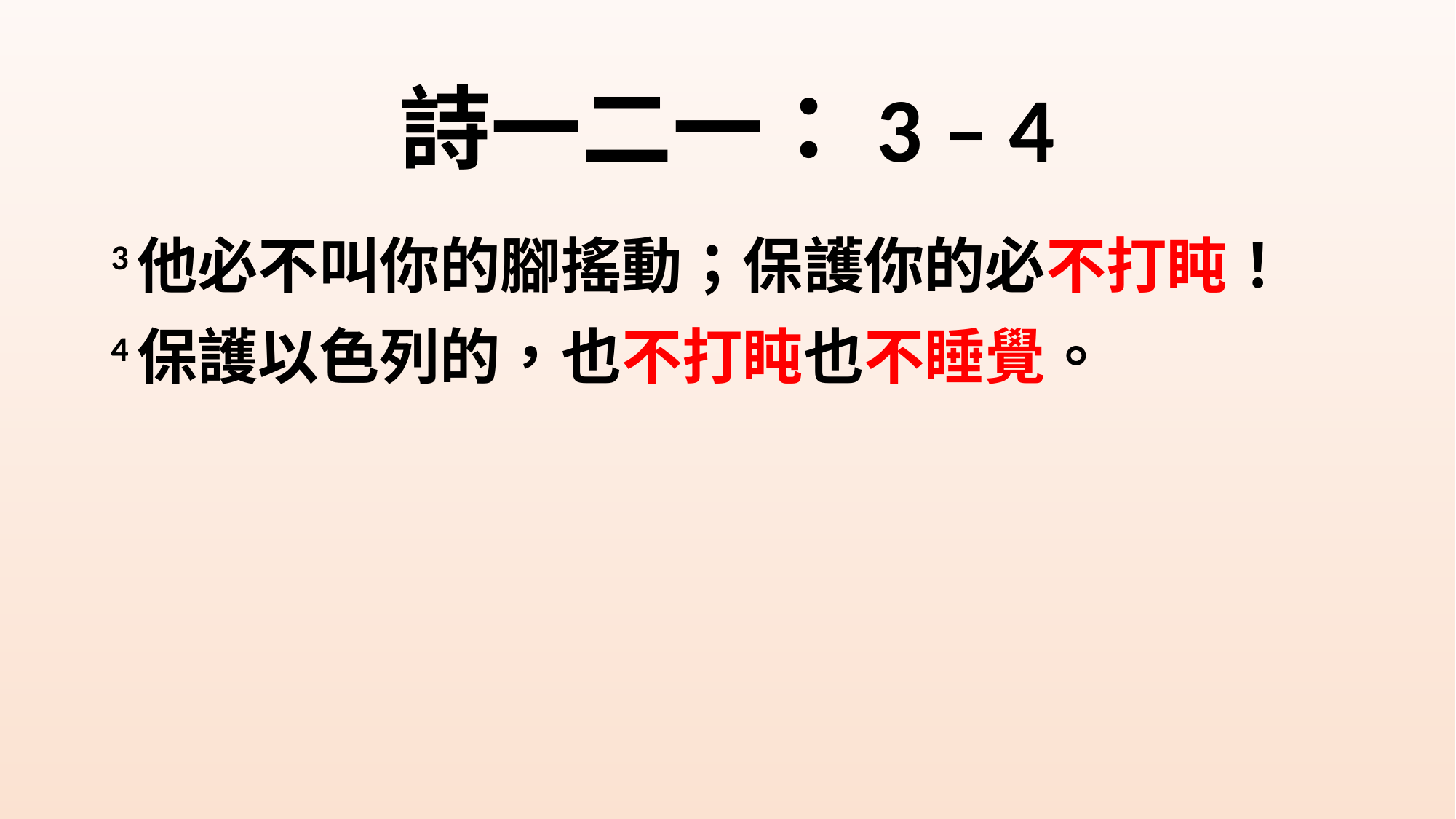

# 詩一二一：3 – 4
3他必不叫你的腳搖動；保護你的必不打盹！
4保護以色列的，也不打盹也不睡覺。